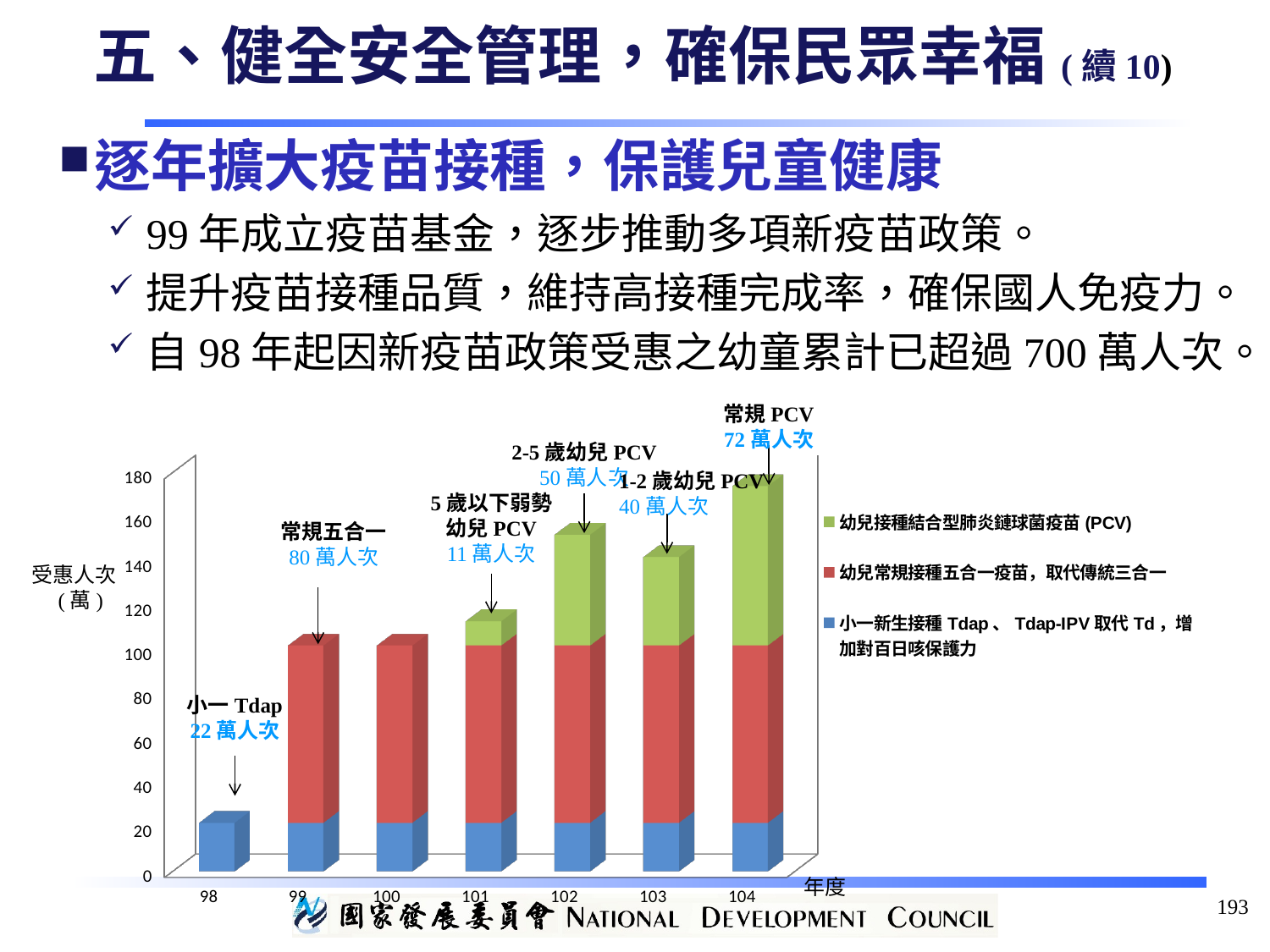

五、健全安全管理，確保民眾幸福(續10)
逐年擴大疫苗接種，保護兒童健康
99年成立疫苗基金，逐步推動多項新疫苗政策。
提升疫苗接種品質，維持高接種完成率，確保國人免疫力。
自98年起因新疫苗政策受惠之幼童累計已超過700萬人次。

常規PCV
72萬人次
2-5歲幼兒PCV
50萬人次

[unsupported chart]

1-2歲幼兒PCV
40萬人次
5歲以下弱勢
幼兒PCV
11萬人次
常規五合一
80萬人次
受惠人次
     (萬)
小一Tdap
22萬人次
年度
193